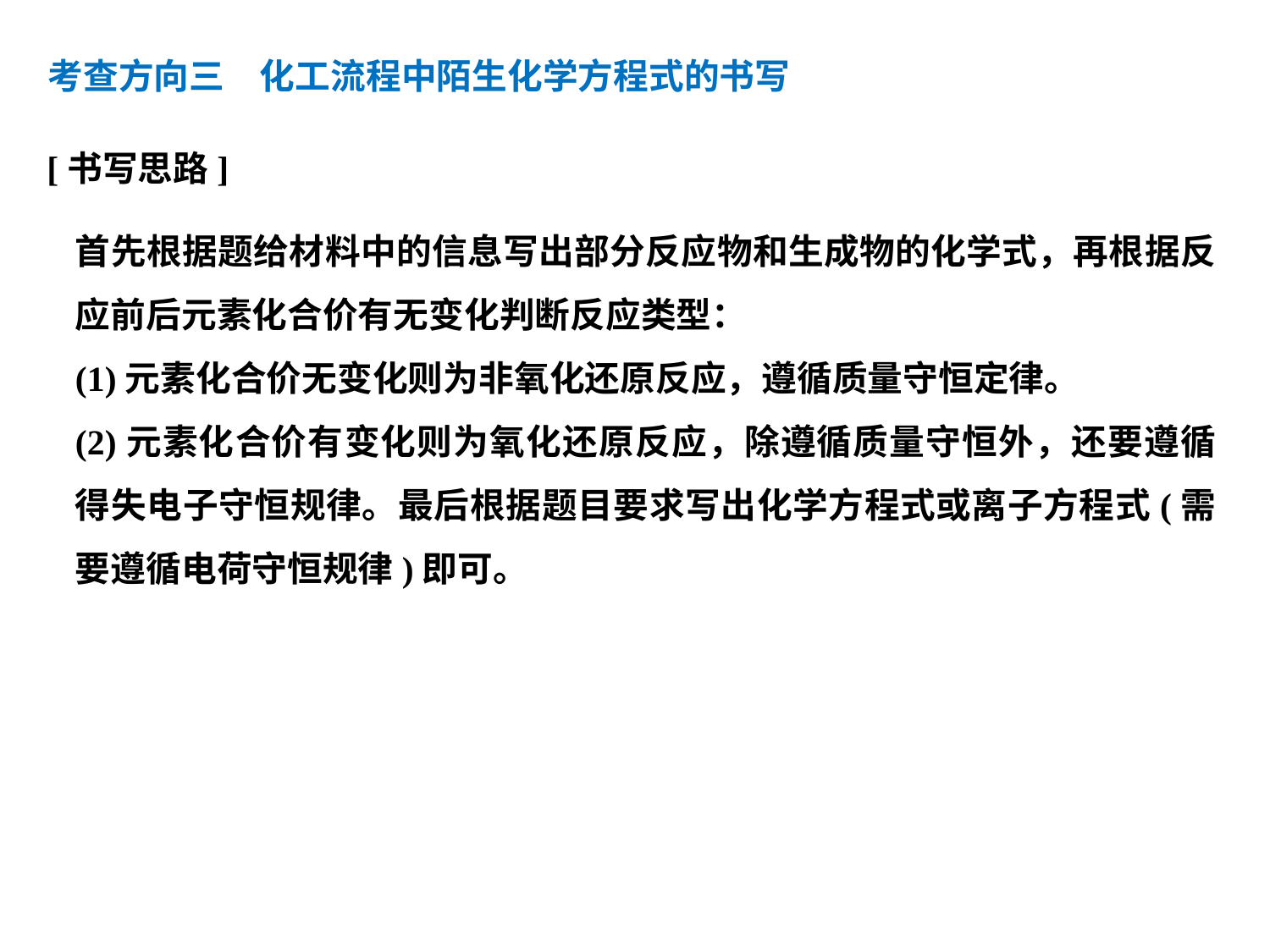

考查方向三　化工流程中陌生化学方程式的书写
[书写思路]
首先根据题给材料中的信息写出部分反应物和生成物的化学式，再根据反应前后元素化合价有无变化判断反应类型：
(1)元素化合价无变化则为非氧化还原反应，遵循质量守恒定律。
(2)元素化合价有变化则为氧化还原反应，除遵循质量守恒外，还要遵循得失电子守恒规律。最后根据题目要求写出化学方程式或离子方程式(需要遵循电荷守恒规律)即可。